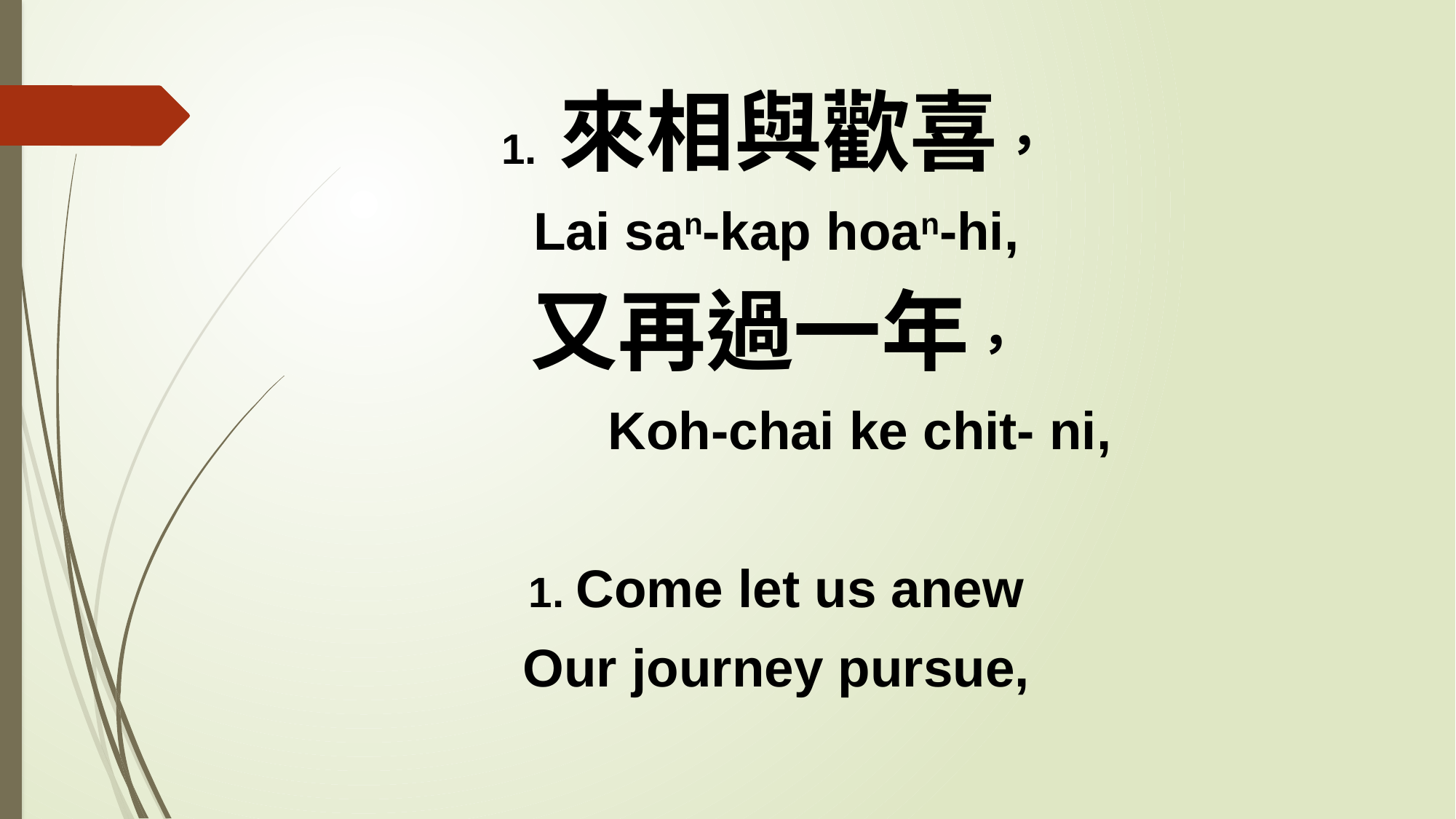

1. 來相與歡喜，
Lai san-kap hoan-hi,
又再過一年，
                          Koh-chai ke chit- ni,

1. Come let us anew
Our journey pursue,